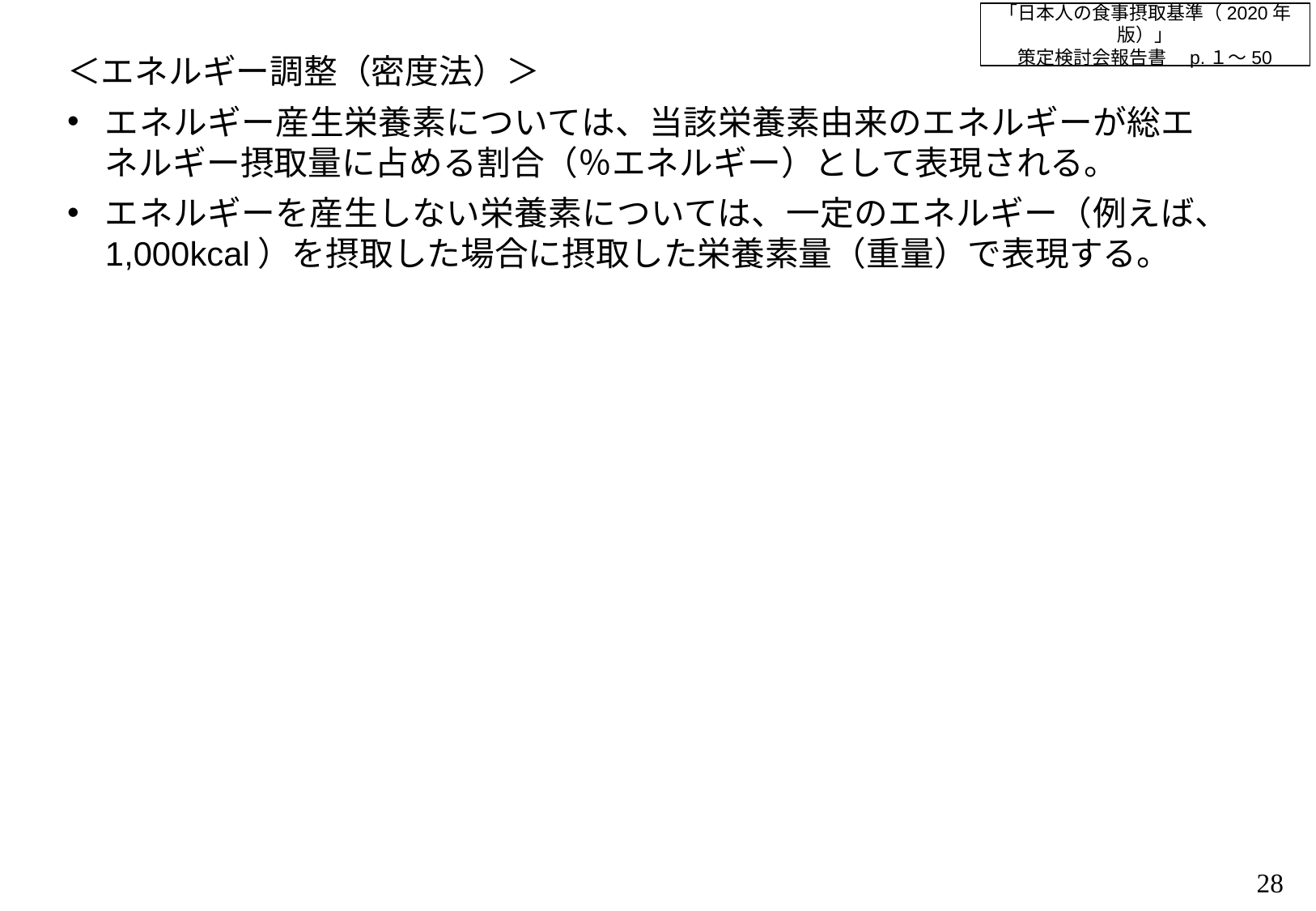

「日本人の食事摂取基準（2020年版）」
策定検討会報告書　p.１～50
＜エネルギー調整（密度法）＞
エネルギー産生栄養素については、当該栄養素由来のエネルギーが総エネルギー摂取量に占める割合（％エネルギー）として表現される。
エネルギーを産生しない栄養素については、一定のエネルギー（例えば、1,000kcal）を摂取した場合に摂取した栄養素量（重量）で表現する。

28